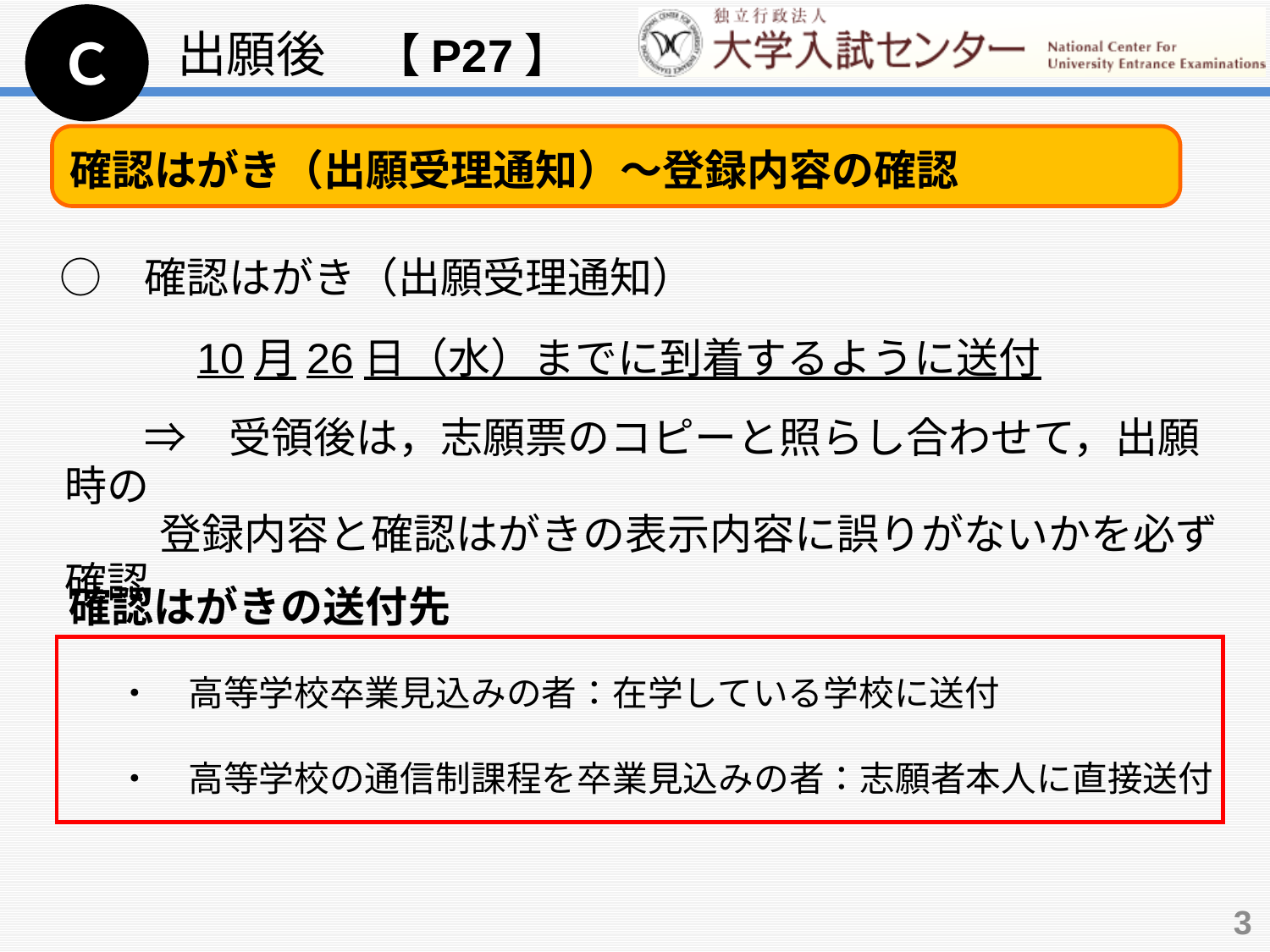

Ｃ
出願後　【P27】
確認はがき（出願受理通知）～登録内容の確認

　○　確認はがき（出願受理通知）
　　　　10月26日（水）までに到着するように送付
　　　⇒　受領後は，志願票のコピーと照らし合わせて，出願時の
　　 登録内容と確認はがきの表示内容に誤りがないかを必ず確認

確認はがきの送付先

　　・　高等学校卒業見込みの者：在学している学校に送付
　　・　高等学校の通信制課程を卒業見込みの者：志願者本人に直接送付
3